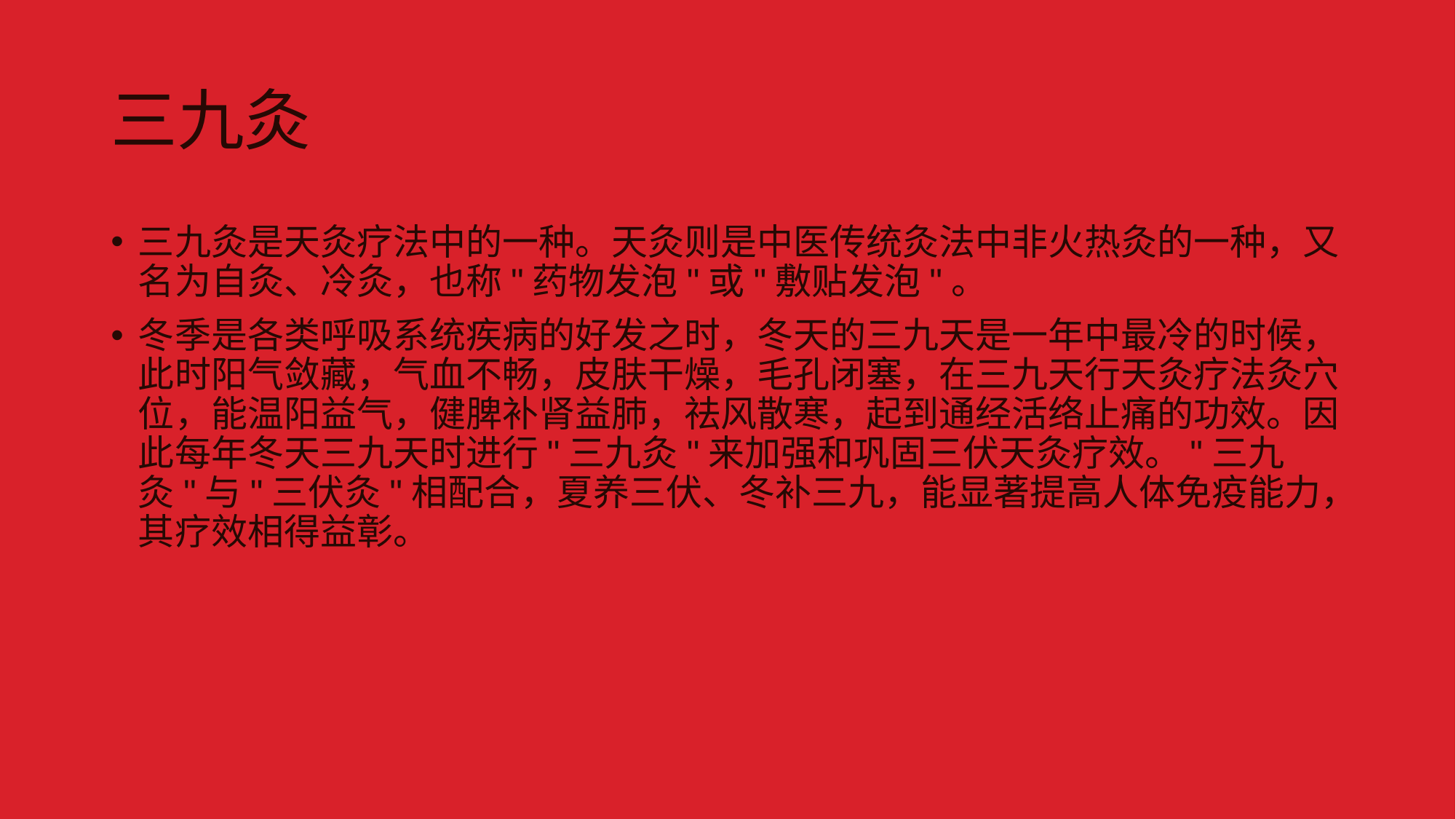

# 三九灸
三九灸是天灸疗法中的一种。天灸则是中医传统灸法中非火热灸的一种，又名为自灸、冷灸，也称"药物发泡"或"敷贴发泡"。
冬季是各类呼吸系统疾病的好发之时，冬天的三九天是一年中最冷的时候，此时阳气敛藏，气血不畅，皮肤干燥，毛孔闭塞，在三九天行天灸疗法灸穴位，能温阳益气，健脾补肾益肺，祛风散寒，起到通经活络止痛的功效。因此每年冬天三九天时进行"三九灸"来加强和巩固三伏天灸疗效。"三九灸"与"三伏灸"相配合，夏养三伏、冬补三九，能显著提高人体免疫能力，其疗效相得益彰。